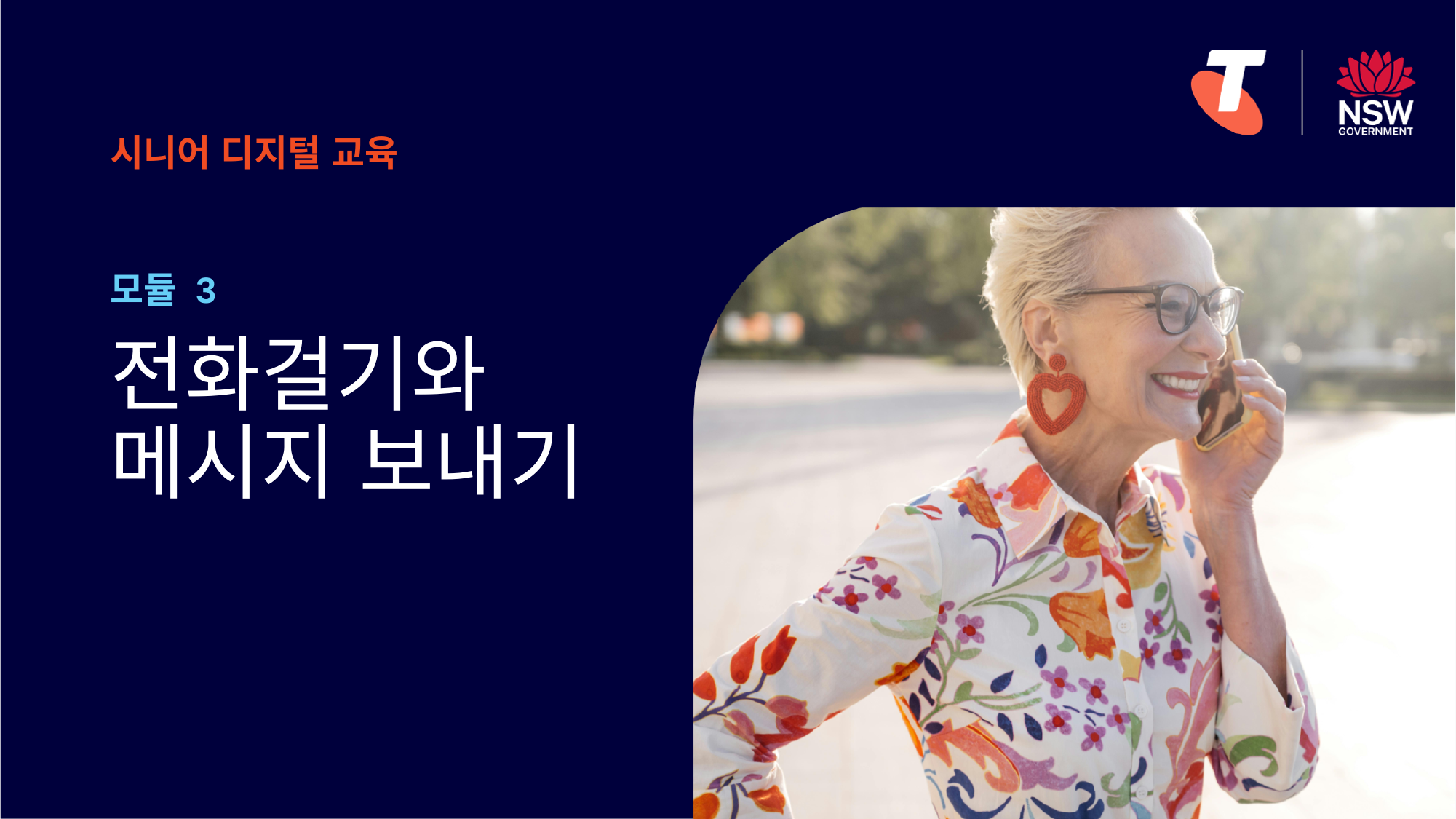

시니어 디지털 교육
모듈 3
# 전화걸기와 메시지 보내기